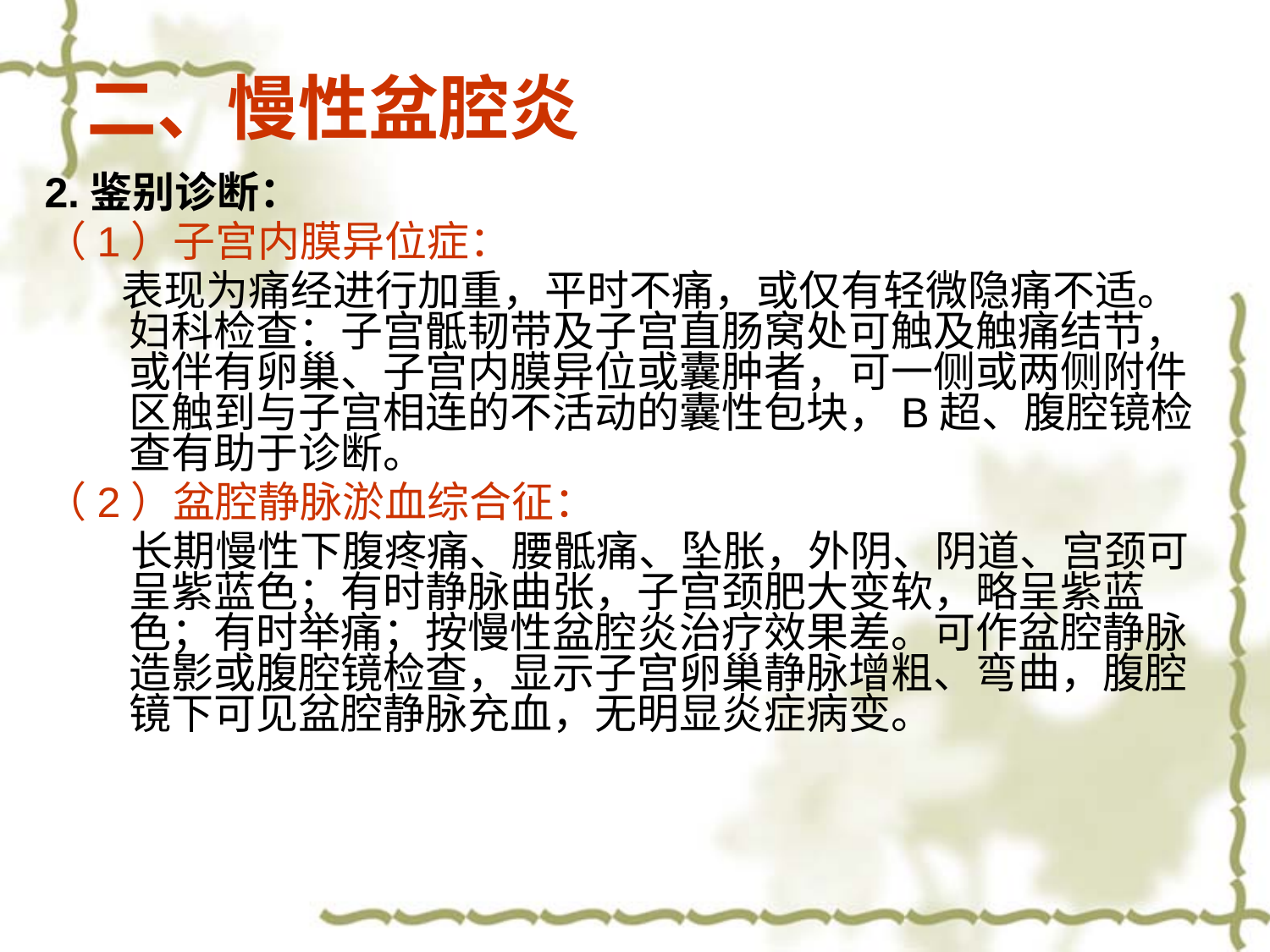

# 二、慢性盆腔炎
2.鉴别诊断：
（1）子宫内膜异位症：
       表现为痛经进行加重，平时不痛，或仅有轻微隐痛不适。妇科检查：子宫骶韧带及子宫直肠窝处可触及触痛结节，或伴有卵巢、子宫内膜异位或囊肿者，可一侧或两侧附件区触到与子宫相连的不活动的囊性包块，B超、腹腔镜检查有助于诊断。
（2）盆腔静脉淤血综合征：
        长期慢性下腹疼痛、腰骶痛、坠胀，外阴、阴道、宫颈可呈紫蓝色；有时静脉曲张，子宫颈肥大变软，略呈紫蓝色；有时举痛；按慢性盆腔炎治疗效果差。可作盆腔静脉造影或腹腔镜检查，显示子宫卵巢静脉增粗、弯曲，腹腔镜下可见盆腔静脉充血，无明显炎症病变。